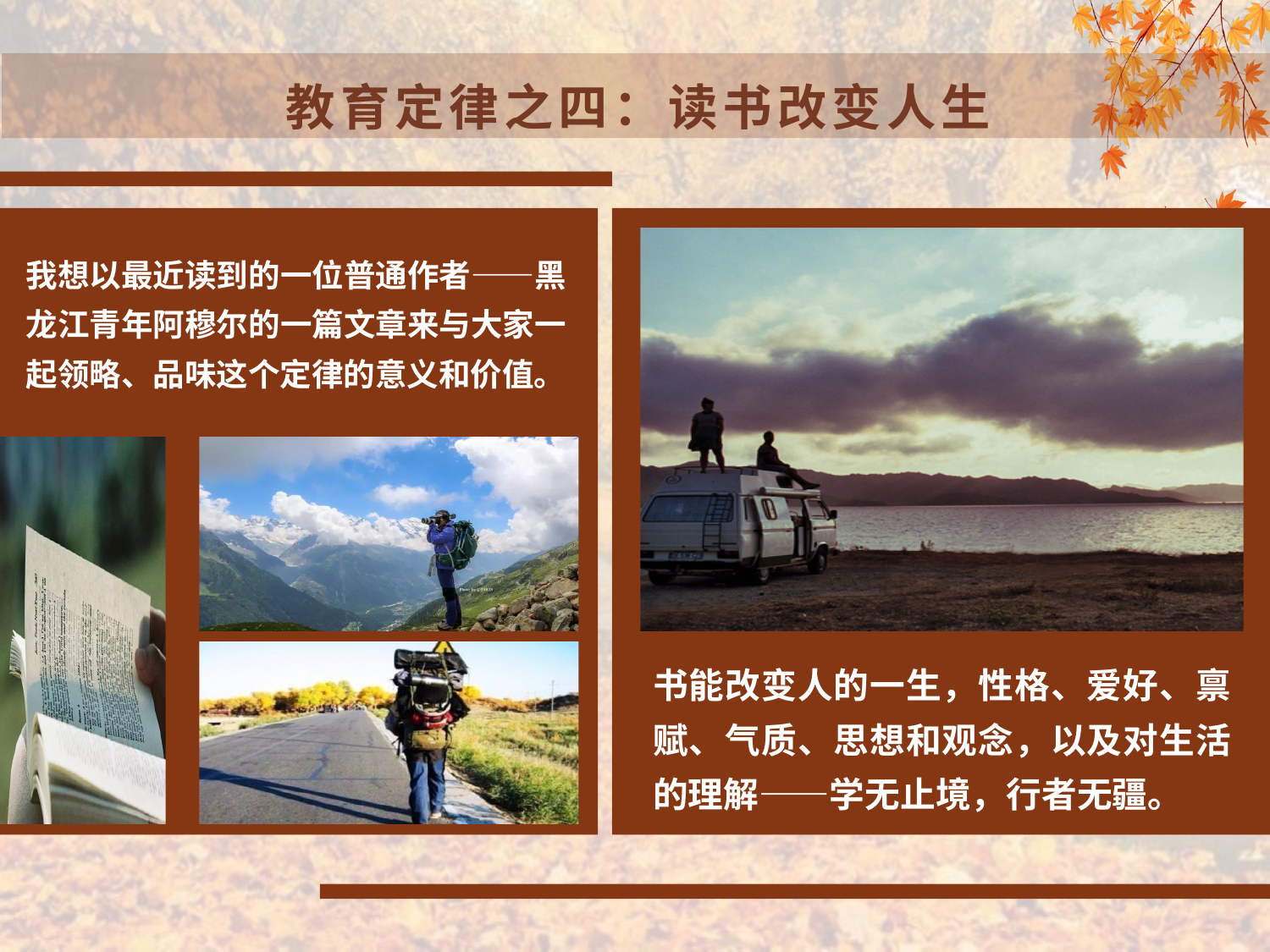

教育定律之四：读书改变人生

我想以最近读到的一位普通作者——黑龙江青年阿穆尔的一篇文章来与大家一起领略、品味这个定律的意义和价值。

书能改变人的一生，性格、爱好、禀赋、气质、思想和观念，以及对生活的理解——学无止境，行者无疆。